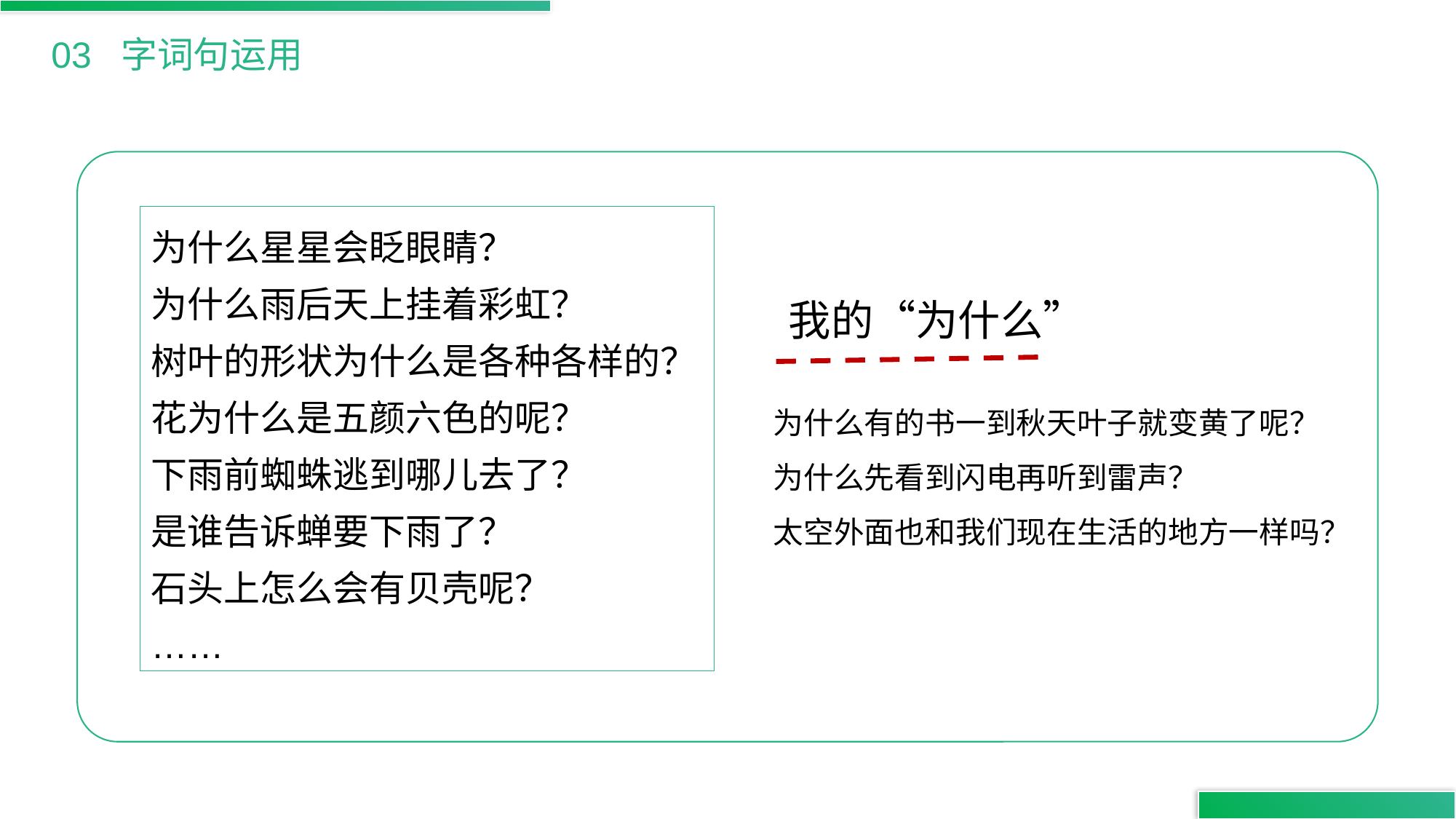

03  字词句运用
为什么星星会眨眼睛？
为什么雨后天上挂着彩虹？
树叶的形状为什么是各种各样的？
花为什么是五颜六色的呢？
下雨前蜘蛛逃到哪儿去了？
是谁告诉蝉要下雨了？
石头上怎么会有贝壳呢？
……
我的“为什么”
为什么有的书一到秋天叶子就变黄了呢？
为什么先看到闪电再听到雷声？
太空外面也和我们现在生活的地方一样吗？